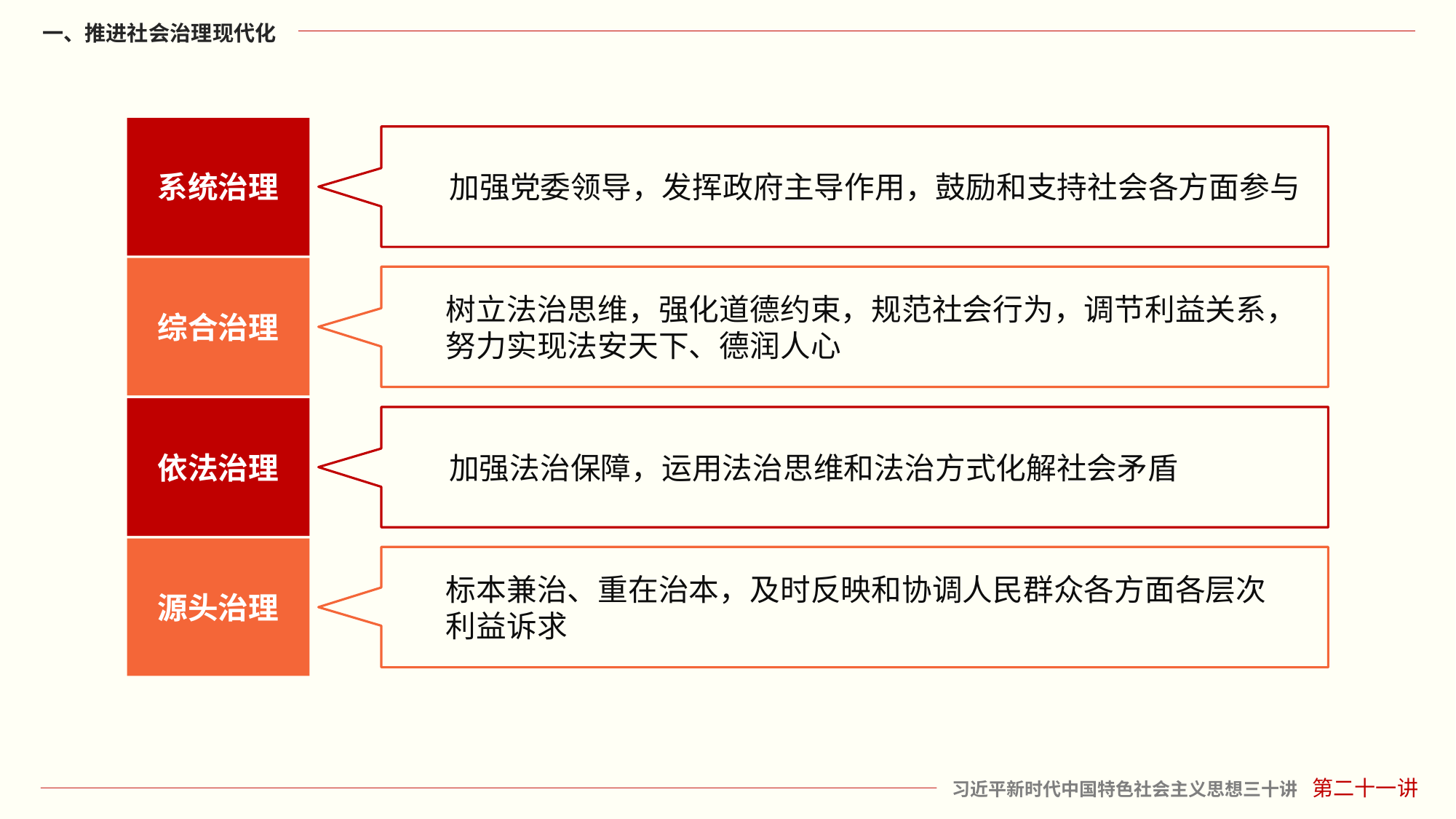

系统治理

加强党委领导，发挥政府主导作用，鼓励和支持社会各方面参与

综合治理

树立法治思维，强化道德约束，规范社会行为，调节利益关系，努力实现法安天下、德润人心

依法治理

加强法治保障，运用法治思维和法治方式化解社会矛盾

源头治理

标本兼治、重在治本，及时反映和协调人民群众各方面各层次利益诉求